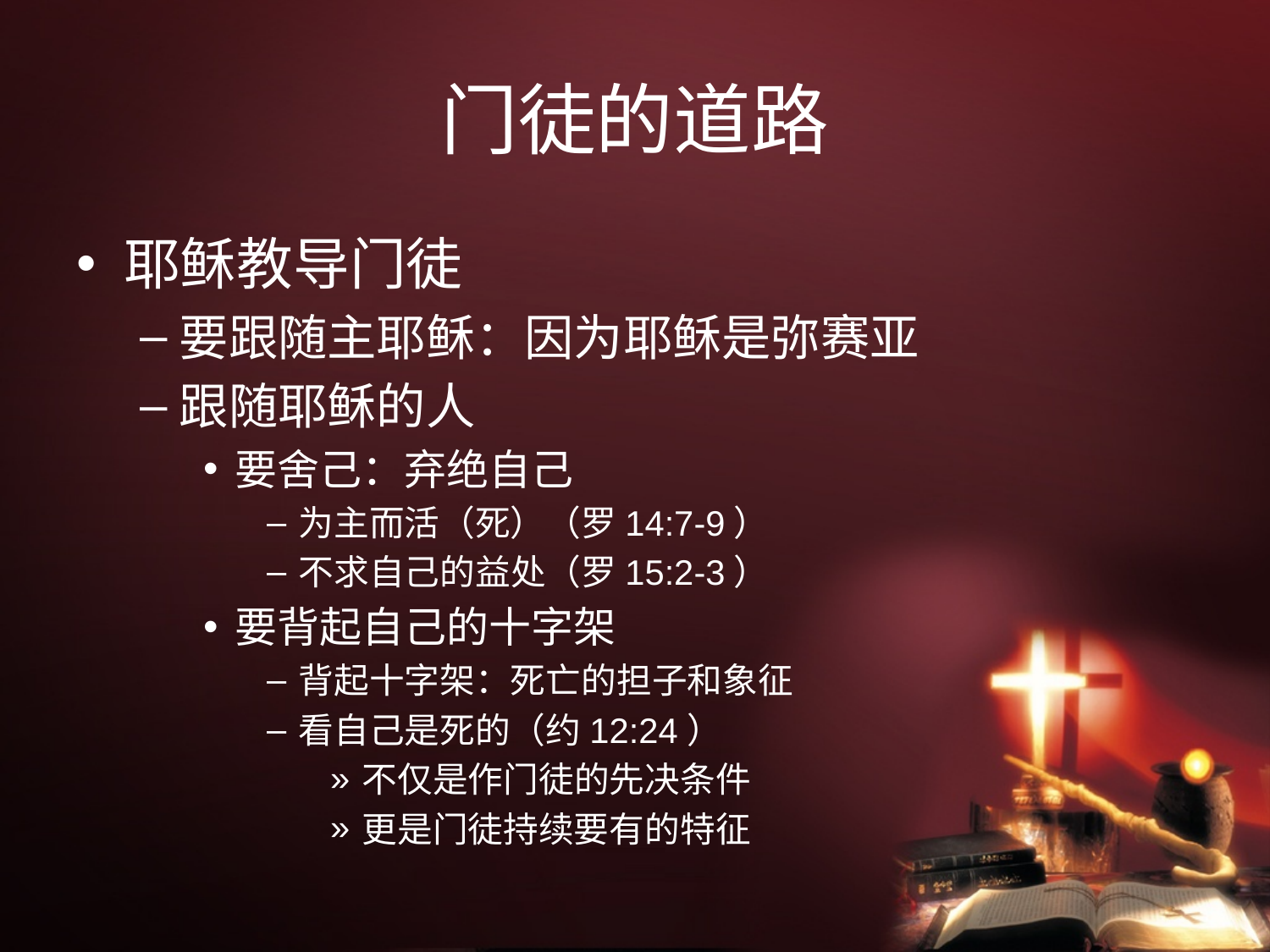

# 门徒的道路
耶稣教导门徒
要跟随主耶稣：因为耶稣是弥赛亚
跟随耶稣的人
要舍己：弃绝自己
为主而活（死）（罗14:7-9）
不求自己的益处（罗15:2-3）
要背起自己的十字架
背起十字架：死亡的担子和象征
看自己是死的（约12:24）
不仅是作门徒的先决条件
更是门徒持续要有的特征